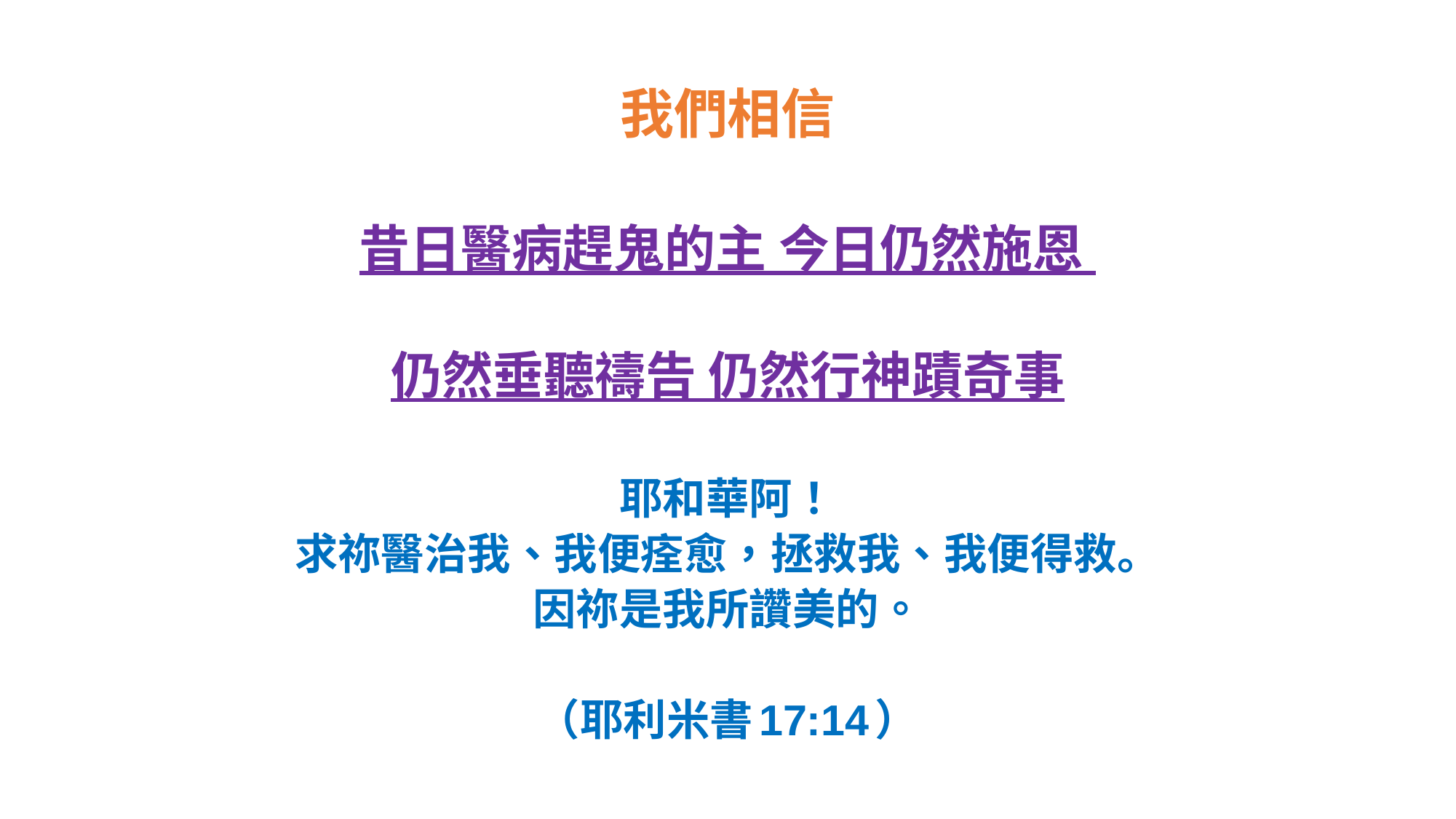

# 我們相信
昔日醫病趕鬼的主 今日仍然施恩

仍然垂聽禱告 仍然行神蹟奇事

耶和華阿！
求祢醫治我、我便痊愈，拯救我、我便得救。
因祢是我所讚美的。

（耶利米書17:14）